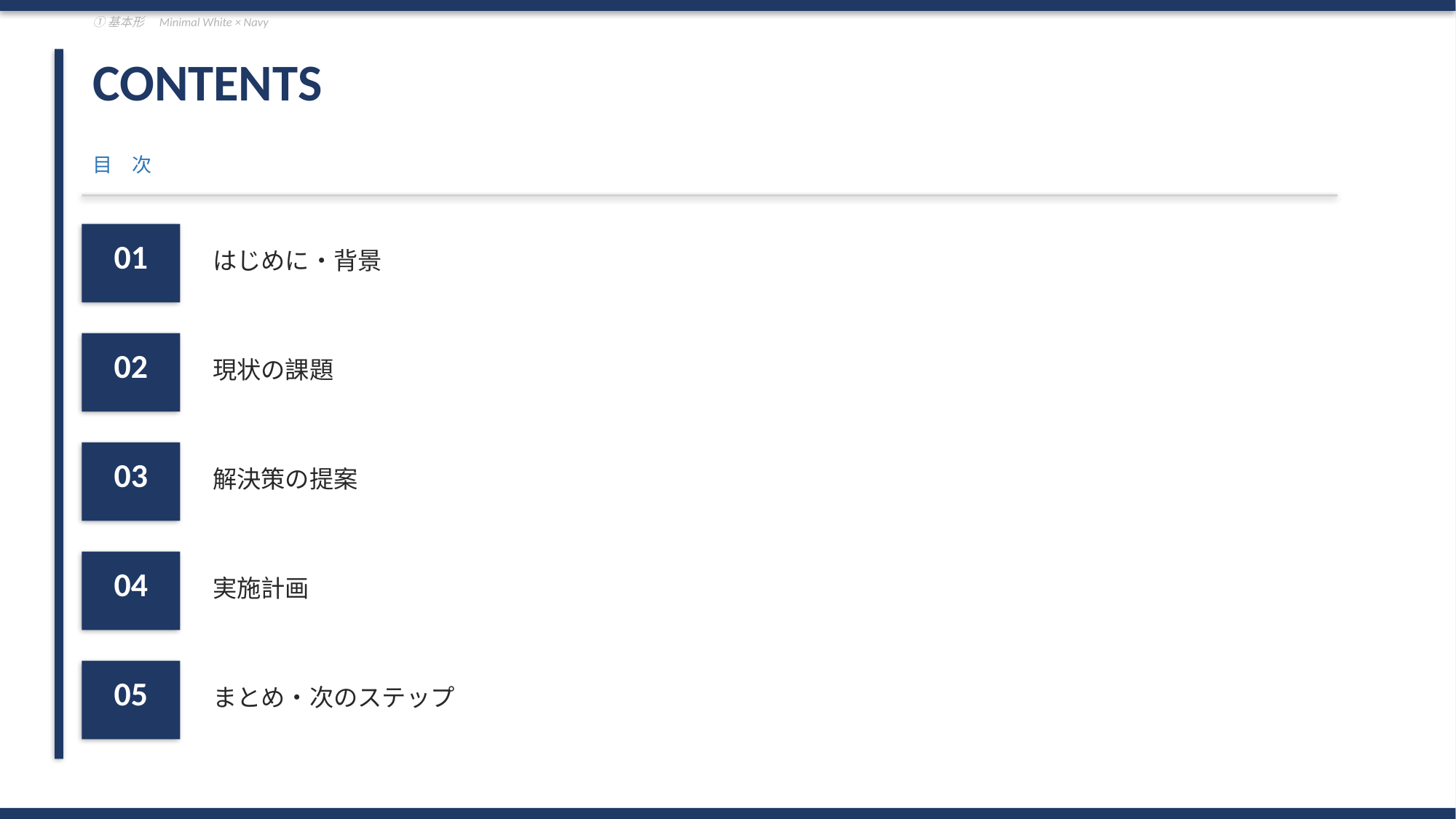

①基本形　Minimal White × Navy
CONTENTS

目　次

01
はじめに・背景

02
現状の課題

03
解決策の提案

04
実施計画

05
まとめ・次のステップ